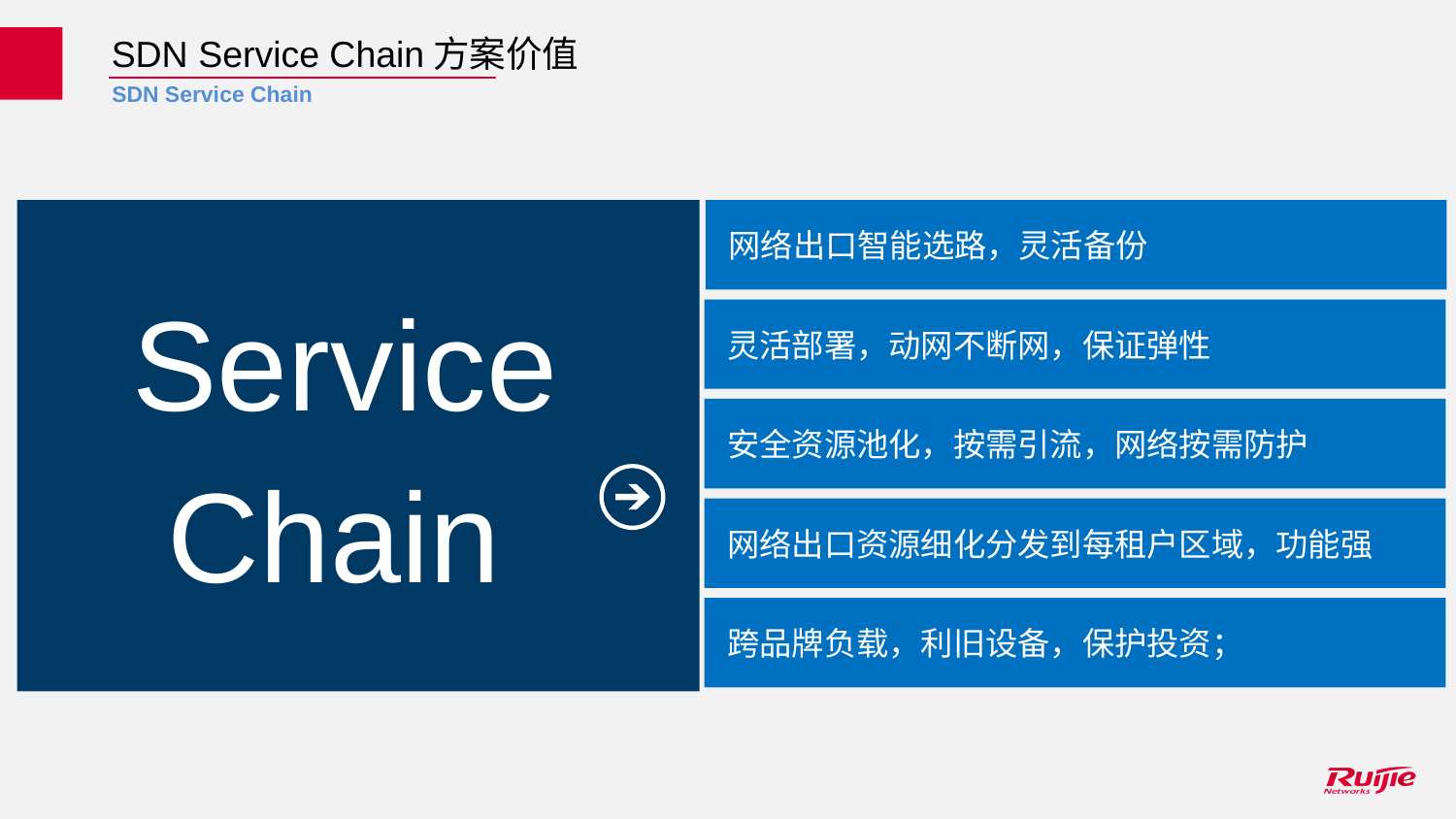

SDN Service Chain方案价值
SDN Service Chain
Service
 Chain
网络出口智能选路，灵活备份
灵活部署，动网不断网，保证弹性
安全资源池化，按需引流，网络按需防护

网络出口资源细化分发到每租户区域，功能强
跨品牌负载，利旧设备，保护投资；